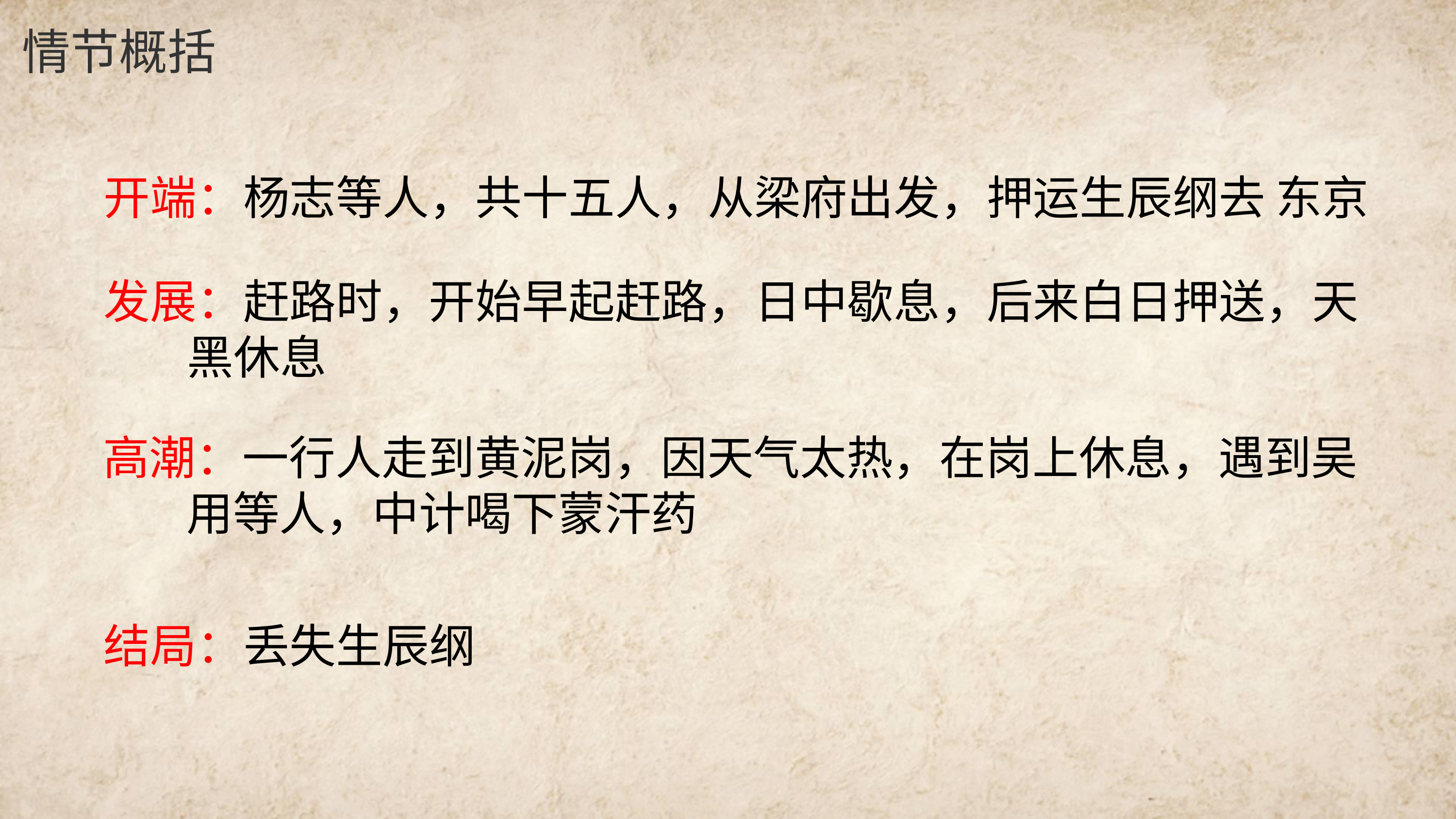

情节概括
开端：杨志等人，共十五人，从梁府出发，押运生辰纲去 东京

发展：赶路时，开始早起赶路，日中歇息，后来白日押送，天           黑休息

高潮：一行人走到黄泥岗，因天气太热，在岗上休息，遇到吴           用等人，中计喝下蒙汗药

结局：丢失生辰纲